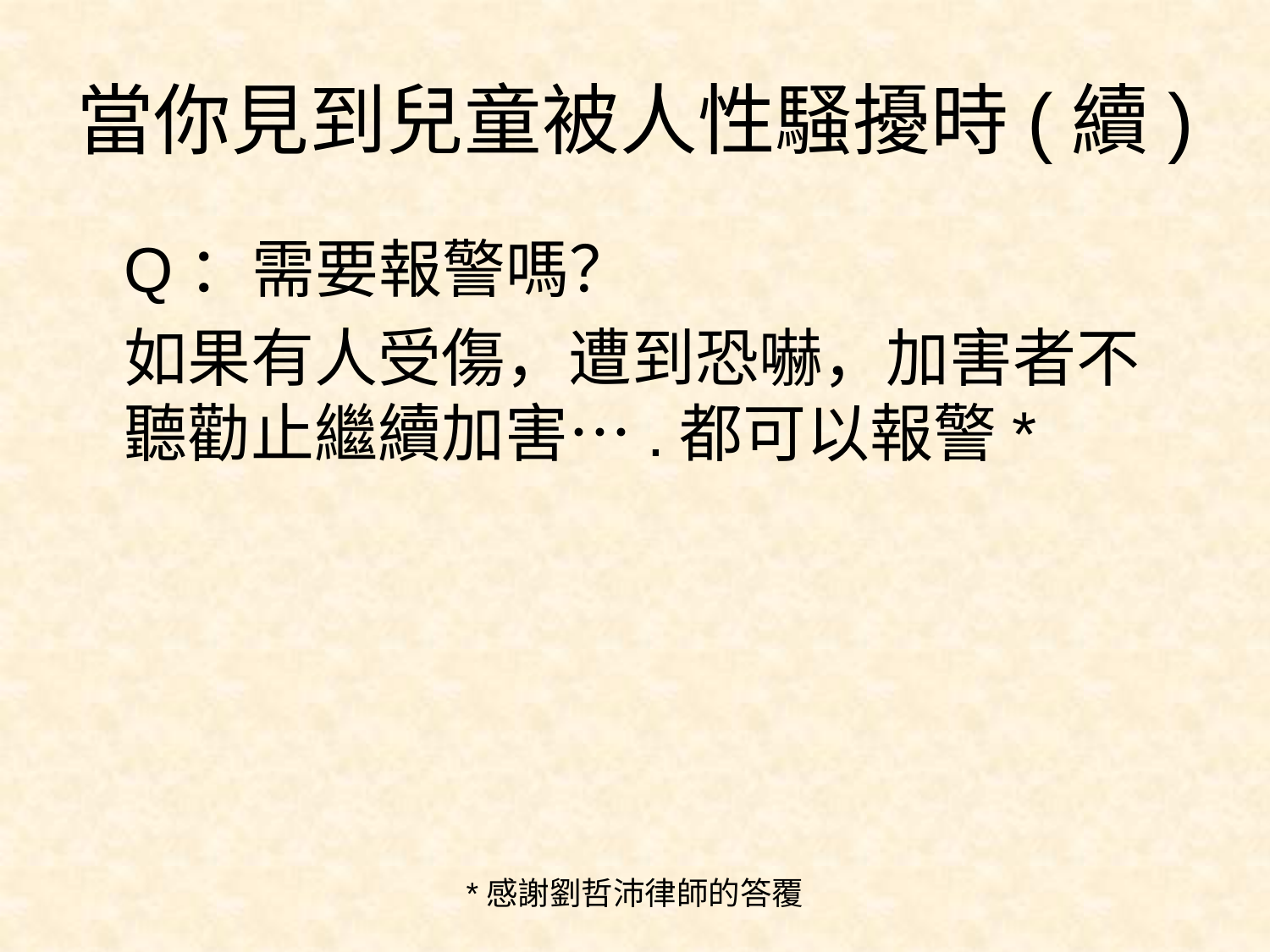

# 當你見到兒童被人性騷擾時(續)
Q：需要報警嗎？
如果有人受傷，遭到恐嚇，加害者不聽勸止繼續加害….都可以報警*

*感謝劉哲沛律師的答覆